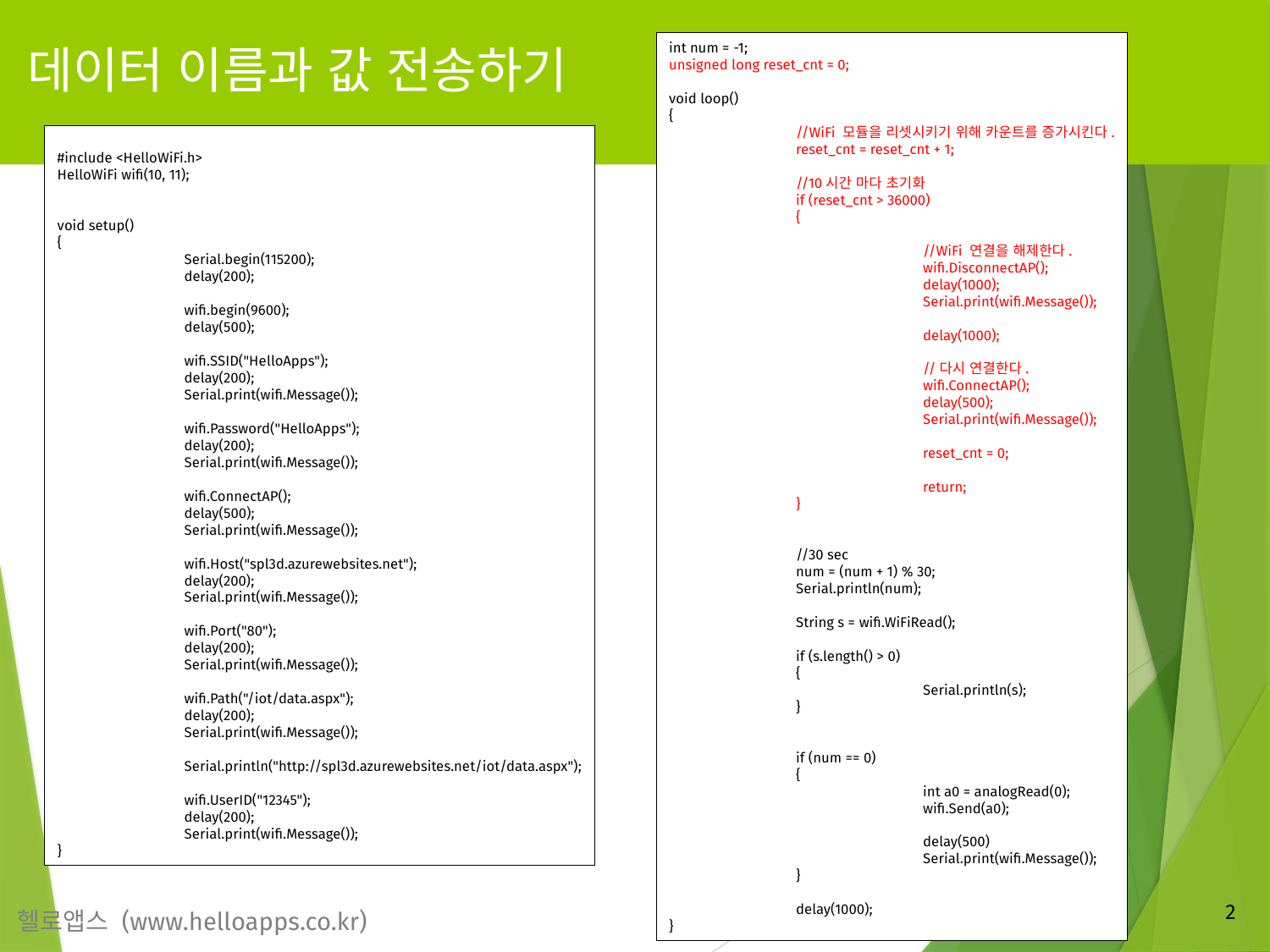

# 데이터 이름과 값 전송하기
int num = -1;
unsigned long reset_cnt = 0;

void loop()
{
	//WiFi 모듈을 리셋시키기 위해 카운트를 증가시킨다.
	reset_cnt = reset_cnt + 1;

	//10시간 마다 초기화
	if (reset_cnt > 36000)
	{

		//WiFi 연결을 해제한다.
		wifi.DisconnectAP();
		delay(1000);
		Serial.print(wifi.Message());

		delay(1000);

		//다시 연결한다.
		wifi.ConnectAP();
		delay(500);
		Serial.print(wifi.Message());

		reset_cnt = 0;

		return;
	}

	//30 sec
	num = (num + 1) % 30;
	Serial.println(num);

	String s = wifi.WiFiRead();

	if (s.length() > 0)
	{
		Serial.println(s);
	}

	if (num == 0)
	{
		int a0 = analogRead(0);
		wifi.Send(a0);

		delay(500)
		Serial.print(wifi.Message());
	}

	delay(1000);
}

#include <HelloWiFi.h>
HelloWiFi wifi(10, 11);

void setup()
{
	Serial.begin(115200);
	delay(200);

	wifi.begin(9600);
	delay(500);

	wifi.SSID("HelloApps");
	delay(200);
	Serial.print(wifi.Message());

	wifi.Password("HelloApps");
	delay(200);
	Serial.print(wifi.Message());

	wifi.ConnectAP();
	delay(500);
	Serial.print(wifi.Message());

	wifi.Host("spl3d.azurewebsites.net");
	delay(200);
	Serial.print(wifi.Message());

	wifi.Port("80");
	delay(200);
	Serial.print(wifi.Message());

	wifi.Path("/iot/data.aspx");
	delay(200);
	Serial.print(wifi.Message());

	Serial.println("http://spl3d.azurewebsites.net/iot/data.aspx");

	wifi.UserID("12345");
	delay(200);
	Serial.print(wifi.Message());
}
2